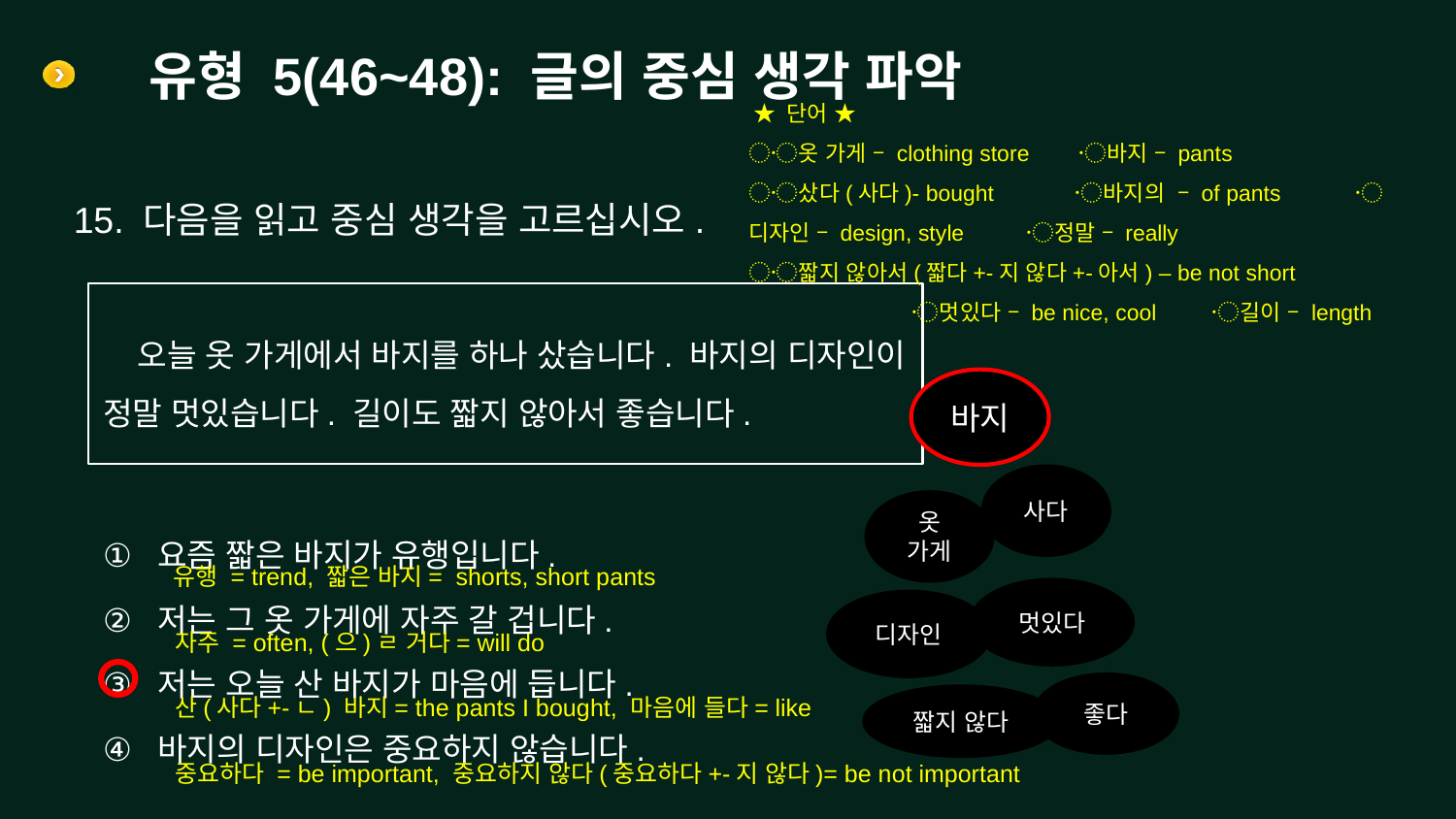

# 유형 5(46~48): 글의 중심 생각 파악
 ★ 단어 ★
〮옷 가게 – clothing store       〮바지 – pants
〮샀다(사다)- bought            〮바지의  – of pants           〮디자인 – design, style         〮정말 – really
〮짧지 않아서(짧다+-지 않다+-아서) – be not short
                         〮멋있다 – be nice, cool        〮길이 – length
15. 다음을 읽고 중심 생각을 고르십시오.
   오늘 옷 가게에서 바지를 하나 샀습니다. 바지의 디자인이 정말 멋있습니다. 길이도 짧지 않아서 좋습니다.
바지
사다
옷 가게
요즘 짧은 바지가 유행입니다.
저는 그 옷 가게에 자주 갈 겁니다.
저는 오늘 산 바지가 마음에 듭니다.
바지의 디자인은 중요하지 않습니다.
유행 = trend, 짧은 바지=  shorts, short pants
멋있다
디자인
자주 = often, (으)ㄹ 거다= will do

좋다
산(사다+-ㄴ) 바지= the pants I bought, 마음에 들다= like
짧지 않다
중요하다 = be important, 중요하지 않다(중요하다+-지 않다)= be not important